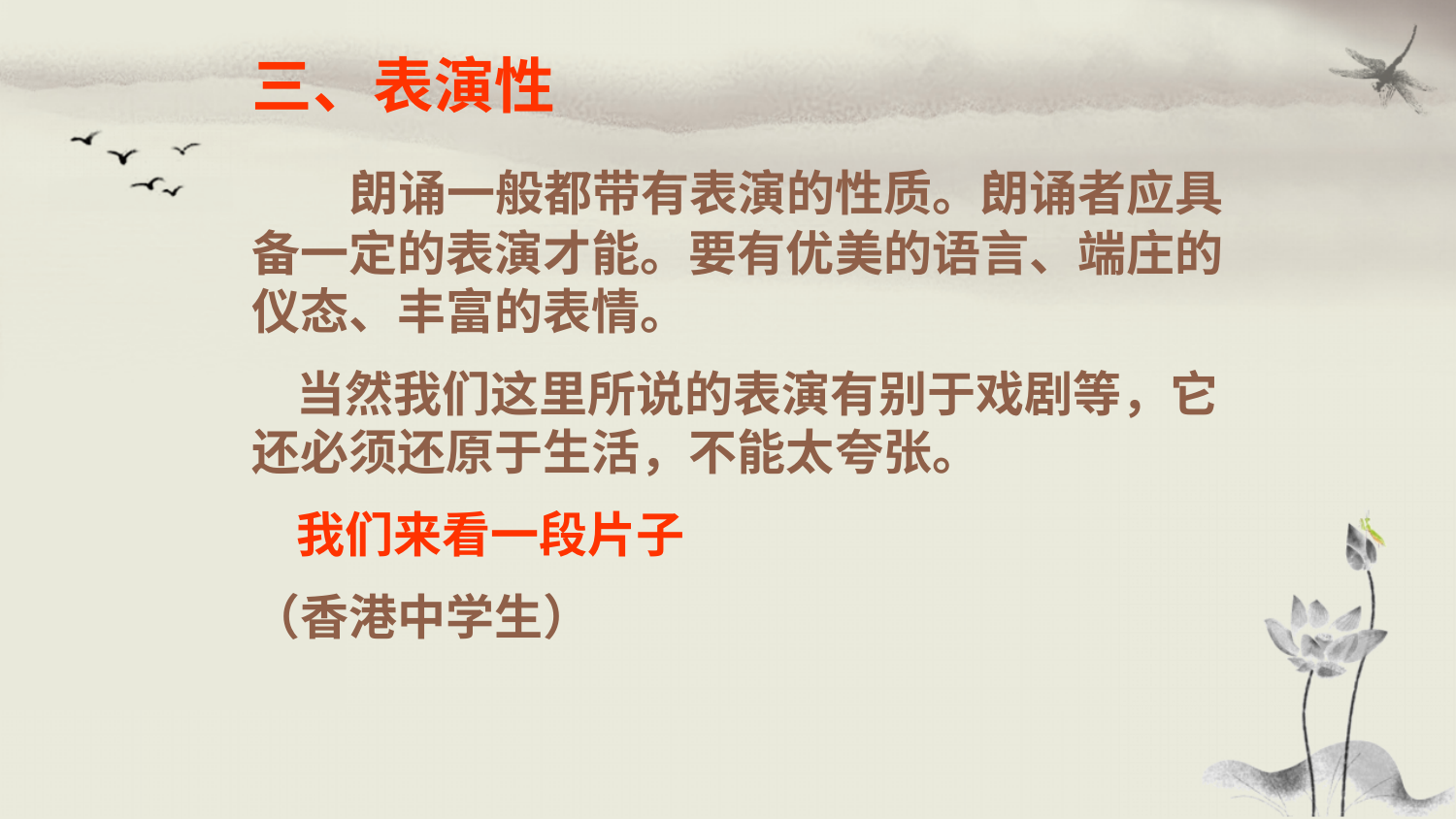

三、表演性
      朗诵一般都带有表演的性质。朗诵者应具备一定的表演才能。要有优美的语言、端庄的仪态、丰富的表情。
   当然我们这里所说的表演有别于戏剧等，它还必须还原于生活，不能太夸张。
   我们来看一段片子
（香港中学生）